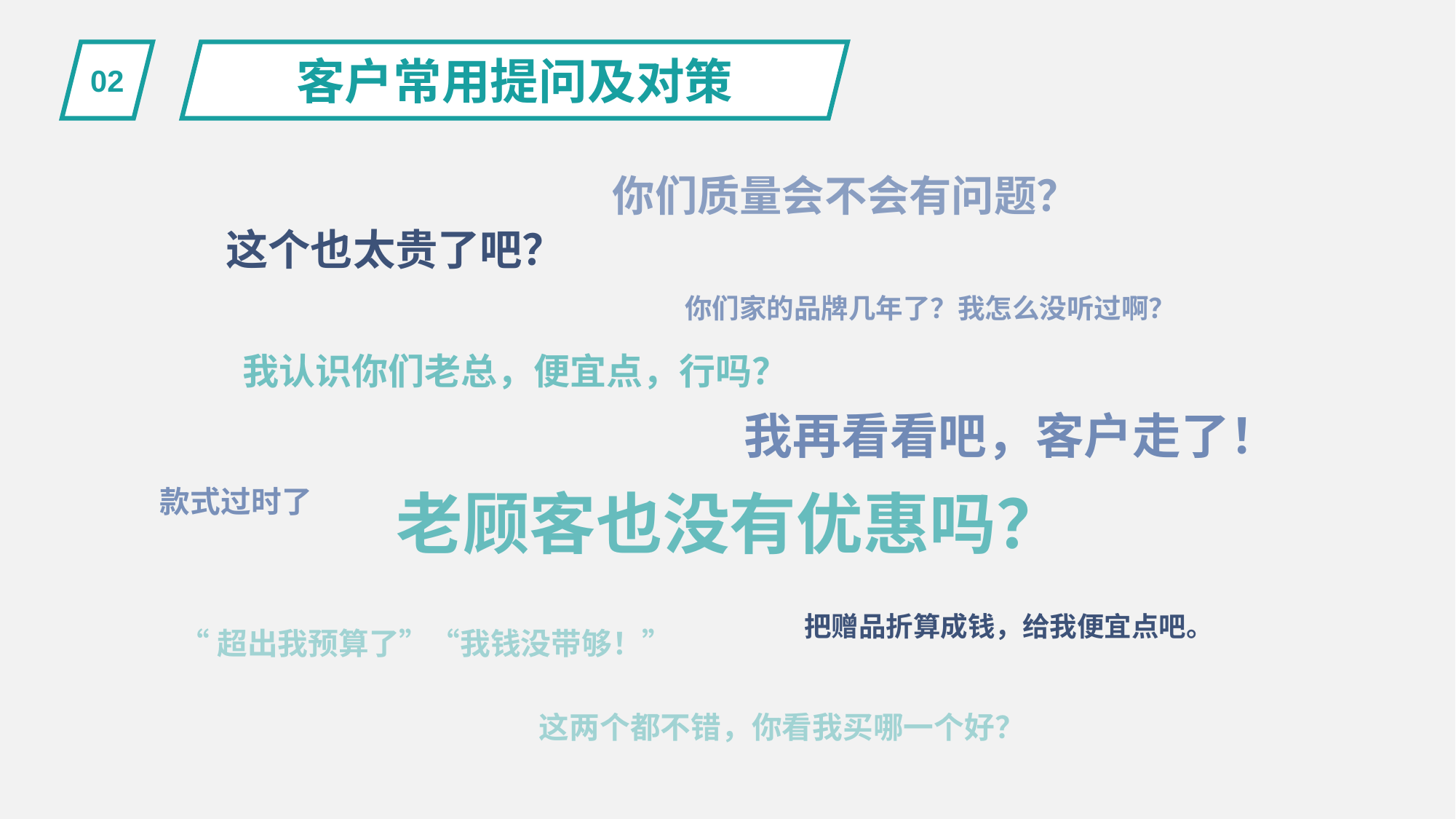

02
客户常用提问及对策
你们质量会不会有问题？
这个也太贵了吧？
你们家的品牌几年了？我怎么没听过啊？
我认识你们老总，便宜点，行吗？
我再看看吧，客户走了！
款式过时了
老顾客也没有优惠吗？
把赠品折算成钱，给我便宜点吧。
“超出我预算了”“我钱没带够！”
这两个都不错，你看我买哪一个好？